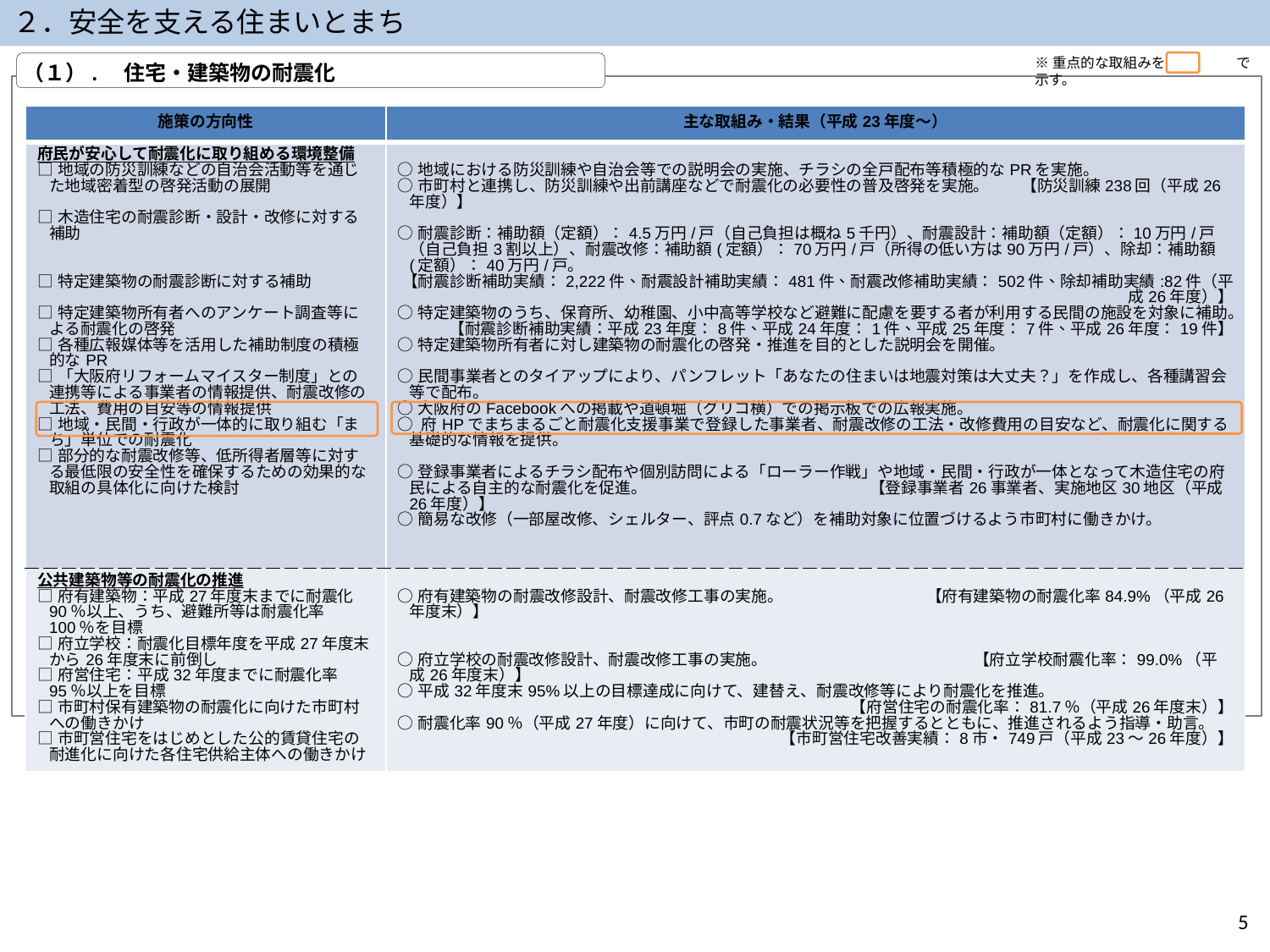

２．安全を支える住まいとまち
※重点的な取組みを　　　　　で示す。

（１）.　住宅・建築物の耐震化

| 施策の方向性 | 主な取組み・結果（平成23年度～） |
| --- | --- |
| 府民が安心して耐震化に取り組める環境整備 □地域の防災訓練などの自治会活動等を通じた地域密着型の啓発活動の展開 □木造住宅の耐震診断・設計・改修に対する補助 □特定建築物の耐震診断に対する補助 □特定建築物所有者へのアンケート調査等による耐震化の啓発 □各種広報媒体等を活用した補助制度の積極的なPR □「大阪府リフォームマイスター制度」との連携等による事業者の情報提供、耐震改修の工法、費用の目安等の情報提供 □地域・民間・行政が一体的に取り組む「まち」単位での耐震化 □部分的な耐震改修等、低所得者層等に対する最低限の安全性を確保するための効果的な取組の具体化に向けた検討 | ○地域における防災訓練や自治会等での説明会の実施、チラシの全戸配布等積極的なPRを実施。 ○市町村と連携し、防災訓練や出前講座などで耐震化の必要性の普及啓発を実施。　　【防災訓練238回（平成26年度）】 ○耐震診断：補助額（定額）：4.5万円/戸（自己負担は概ね5千円）、耐震設計：補助額（定額）：10万円/戸（自己負担3割以上）、耐震改修：補助額(定額）：70万円/戸（所得の低い方は90万円/戸）、除却：補助額(定額）：40万円/戸。 【耐震診断補助実績：2,222件、耐震設計補助実績：481件、耐震改修補助実績：502件、除却補助実績:82件（平成26年度）】 ○特定建築物のうち、保育所、幼稚園、小中高等学校など避難に配慮を要する者が利用する民間の施設を対象に補助。 【耐震診断補助実績：平成23年度：8件、平成24年度：1件、平成25年度：7件、平成26年度：19件】 ○特定建築物所有者に対し建築物の耐震化の啓発・推進を目的とした説明会を開催。 ○民間事業者とのタイアップにより、パンフレット「あなたの住まいは地震対策は大丈夫？」を作成し、各種講習会等で配布。 ○大阪府のFacebookへの掲載や道頓堀（グリコ横）での掲示板での広報実施。 ○ 府HPでまちまるごと耐震化支援事業で登録した事業者、耐震改修の工法・改修費用の目安など、耐震化に関する基礎的な情報を提供。 ○登録事業者によるチラシ配布や個別訪問による「ローラー作戦」や地域・民間・行政が一体となって木造住宅の府民による自主的な耐震化を促進。　　　　　　　　　　　　　　【登録事業者26事業者、実施地区30地区（平成26年度）】 ○簡易な改修（一部屋改修、シェルター、評点0.7など）を補助対象に位置づけるよう市町村に働きかけ。 |
| 公共建築物等の耐震化の推進 □府有建築物：平成27年度末までに耐震化90％以上、うち、避難所等は耐震化率100％を目標 □府立学校：耐震化目標年度を平成27年度末から26年度末に前倒し □府営住宅：平成32年度までに耐震化率95％以上を目標 □市町村保有建築物の耐震化に向けた市町村への働きかけ □市町営住宅をはじめとした公的賃貸住宅の耐進化に向けた各住宅供給主体への働きかけ | ○府有建築物の耐震改修設計、耐震改修工事の実施。　　　　　　　　　【府有建築物の耐震化率84.9%（平成26年度末）】 ○府立学校の耐震改修設計、耐震改修工事の実施。　　　　　　　　　　　　　【府立学校耐震化率：99.0%（平成26年度末）】 ○平成32年度末95%以上の目標達成に向けて、建替え、耐震改修等により耐震化を推進。　 【府営住宅の耐震化率：81.7％（平成26年度末）】 ○耐震化率90％（平成27年度）に向けて、市町の耐震状況等を把握するとともに、推進されるよう指導・助言。 【市町営住宅改善実績：8市・749戸（平成23～26年度）】 |

5